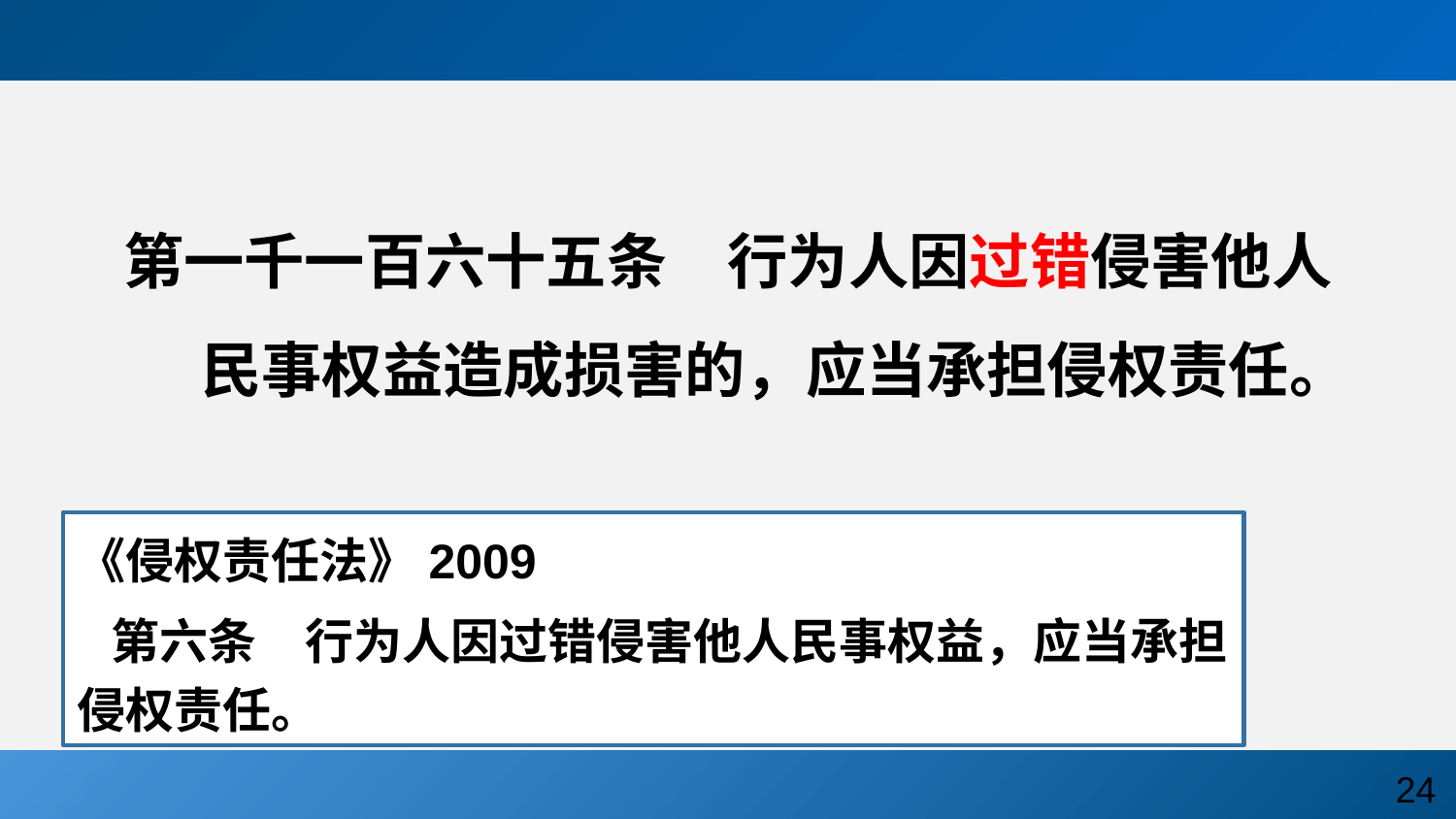

第一千一百六十五条  行为人因过错侵害他人民事权益造成损害的，应当承担侵权责任。

《侵权责任法》2009
  第六条　行为人因过错侵害他人民事权益，应当承担侵权责任。
24